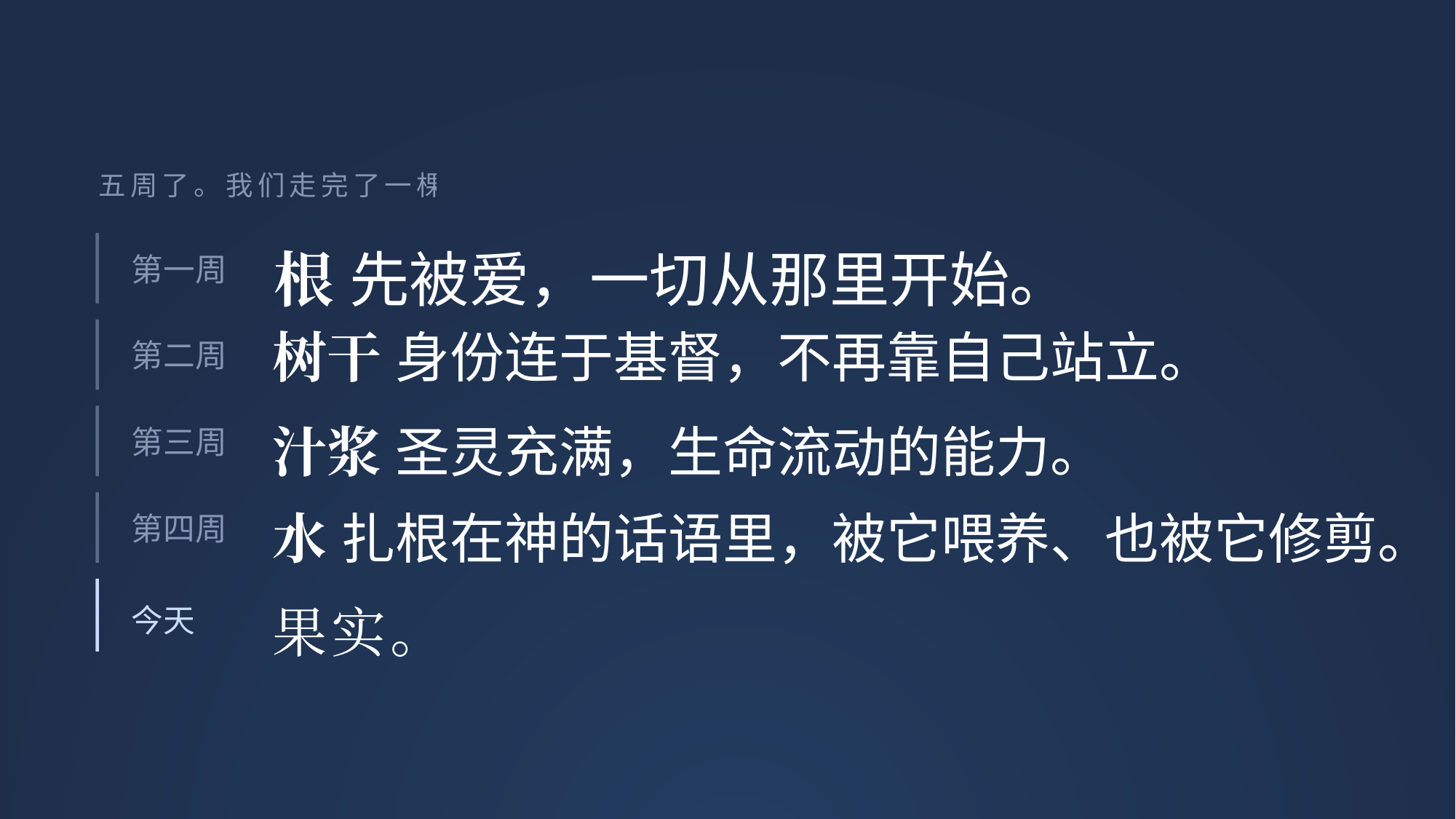

五周了。我们走完了一棵树。
根 先被爱，一切从那里开始。

第一周
树干 身份连于基督，不再靠自己站立。

第二周
汁浆 圣灵充满，生命流动的能力。

第三周
水 扎根在神的话语里，被它喂养、也被它修剪。

第四周

果实。
今天